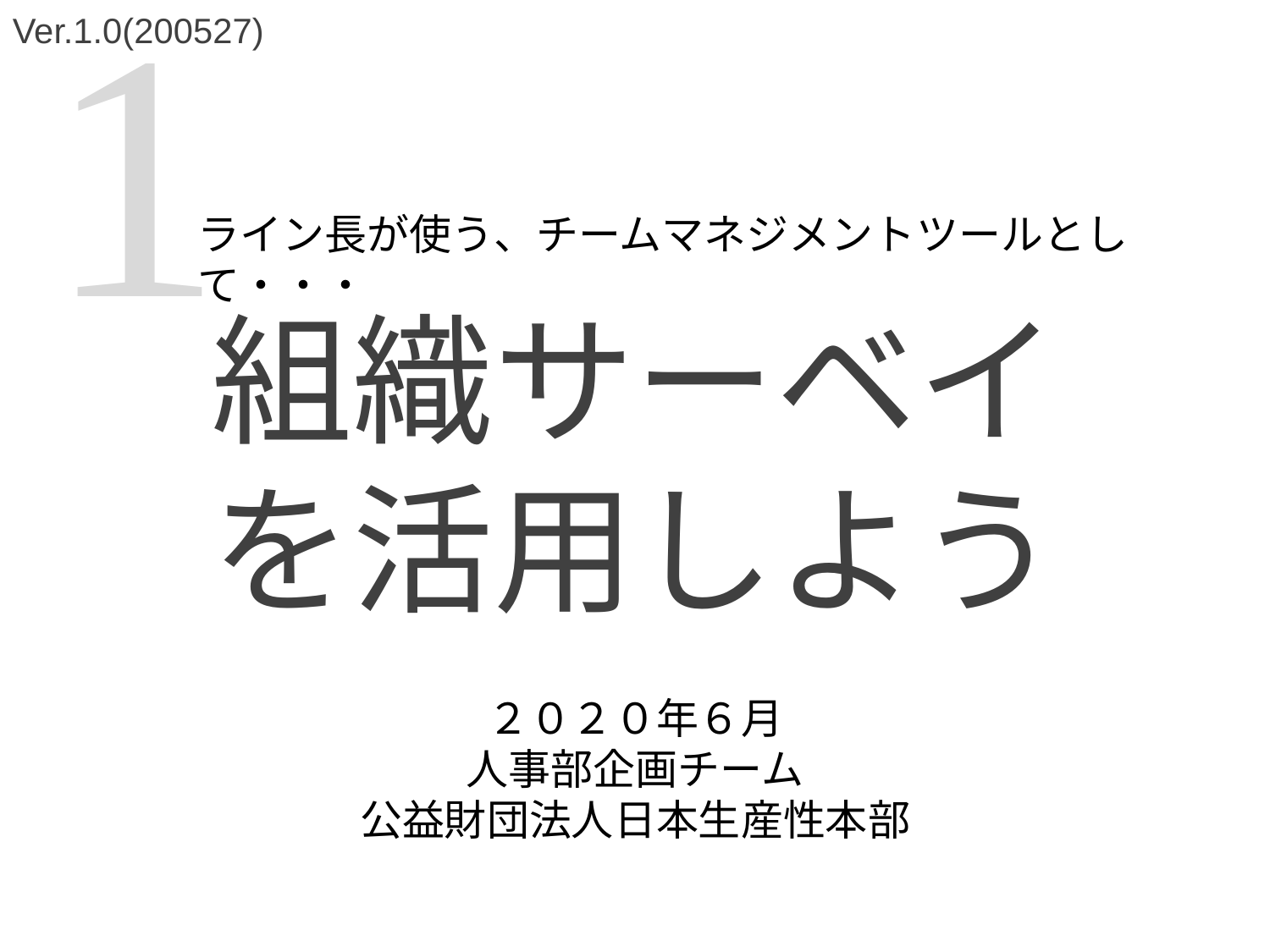

1
Ver.1.0(200527)
ライン長が使う、チームマネジメントツールとして・・・
# 組織サーベイ を活用しよう
２０２０年６月
人事部企画チーム
公益財団法人日本生産性本部